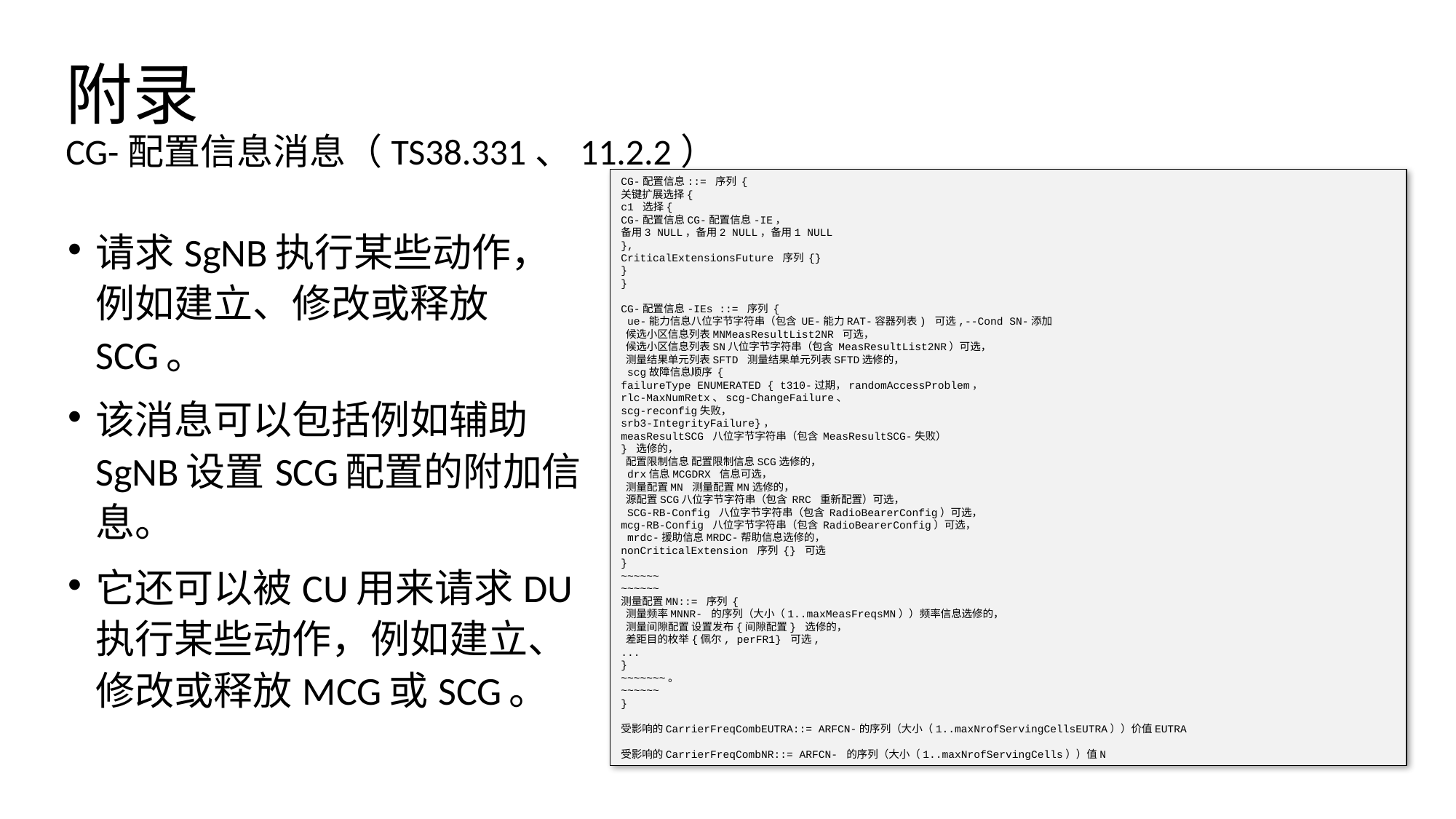

# 附录 CG-配置信息消息（TS38.331、11.2.2）
CG-配置信息::= 序列 {
关键扩展选择{
c1 选择{
CG-配置信息CG-配置信息-IE，
备用3 NULL，备用2 NULL，备用1 NULL
},
CriticalExtensionsFuture 序列 {}
}
}

CG-配置信息-IEs ::= 序列 {
 ue-能力信息八位字节字符串（包含 UE-能力RAT-容器列表) 可选,--Cond SN-添加
 候选小区信息列表MNMeasResultList2NR 可选，
 候选小区信息列表SN八位字节字符串（包含 MeasResultList2NR）可选，
 测量结果单元列表SFTD 测量结果单元列表SFTD选修的，
 scg故障信息顺序 {
failureType ENUMERATED { t310-过期，randomAccessProblem，
rlc-MaxNumRetx、scg-ChangeFailure、
scg-reconfig失败，
srb3-IntegrityFailure}，
measResultSCG 八位字节字符串（包含 MeasResultSCG-失败）
} 选修的，
 配置限制信息 配置限制信息SCG选修的，
 drx信息MCGDRX 信息可选，
 测量配置MN 测量配置MN选修的，
 源配置SCG八位字节字符串（包含 RRC 重新配置）可选，
 SCG-RB-Config 八位字节字符串（包含 RadioBearerConfig）可选，
mcg-RB-Config 八位字节字符串（包含 RadioBearerConfig）可选，
 mrdc-援助信息MRDC-帮助信息选修的，
nonCriticalExtension 序列 {} 可选
}
~~~~~~
~~~~~~
测量配置MN::= 序列 {
 测量频率MNNR- 的序列（大小（1..maxMeasFreqsMN））频率信息选修的，
 测量间隙配置 设置发布{间隙配置} 选修的，
 差距目的枚举{佩尔, perFR1} 可选,
...
}
~~~~~~~。
~~~~~~
}

受影响的CarrierFreqCombEUTRA::= ARFCN-的序列（大小（1..maxNrofServingCellsEUTRA））价值EUTRA

受影响的CarrierFreqCombNR::= ARFCN- 的序列（大小（1..maxNrofServingCells））值N
请求SgNB执行某些动作，例如建立、修改或释放SCG。
该消息可以包括例如辅助SgNB设置SCG配置的附加信息。
它还可以被CU用来请求DU执行某些动作，例如建立、修改或释放MCG或SCG。